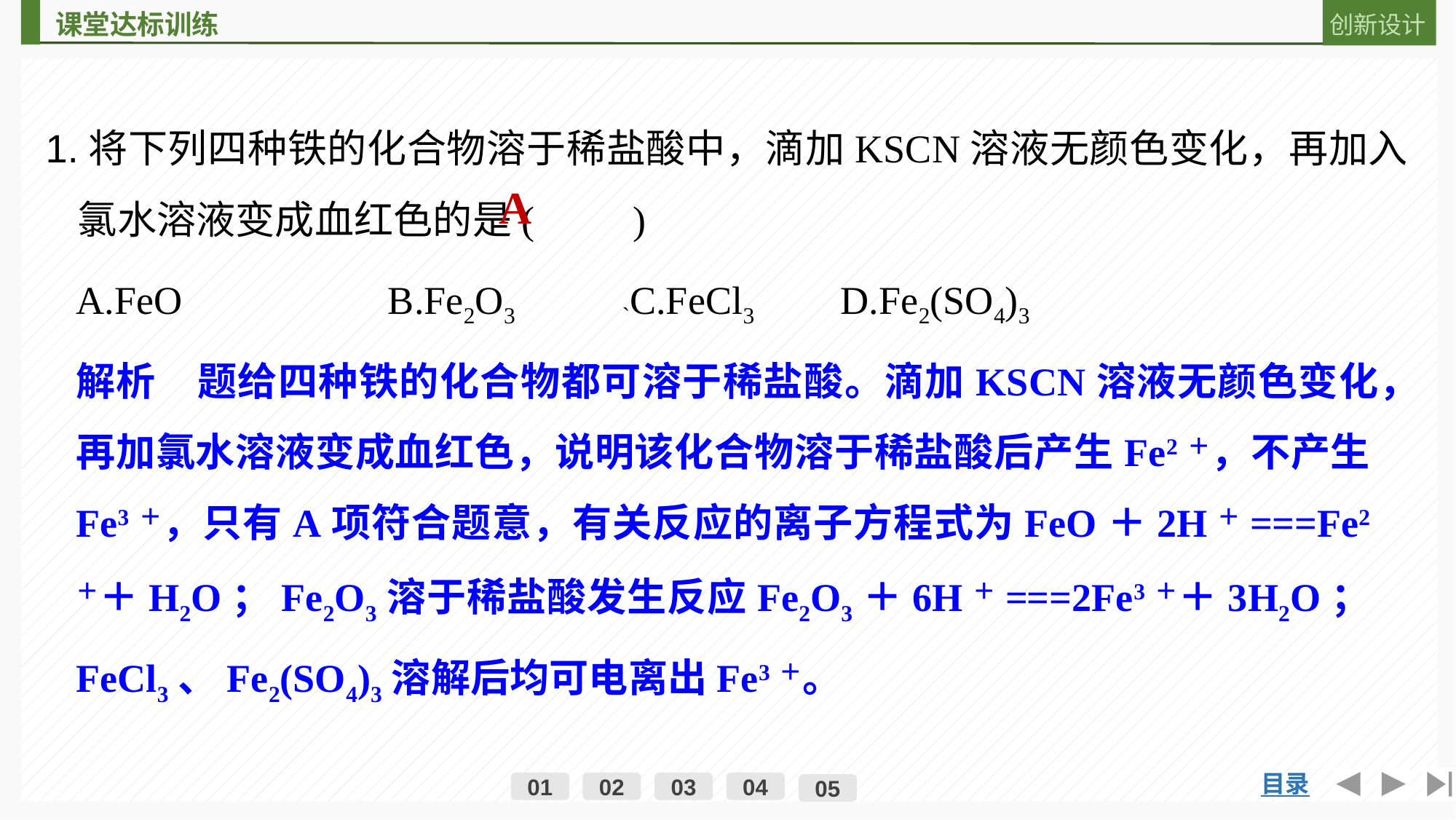

1.将下列四种铁的化合物溶于稀盐酸中，滴加KSCN溶液无颜色变化，再加入氯水溶液变成血红色的是(　　)
A
A.FeO  	B.Fe2O3	`C.FeCl3  	D.Fe2(SO4)3
解析　题给四种铁的化合物都可溶于稀盐酸。滴加KSCN溶液无颜色变化，再加氯水溶液变成血红色，说明该化合物溶于稀盐酸后产生Fe2＋，不产生Fe3＋，只有A项符合题意，有关反应的离子方程式为FeO＋2H＋===Fe2＋＋H2O；Fe2O3溶于稀盐酸发生反应Fe2O3＋6H＋===2Fe3＋＋3H2O；FeCl3、Fe2(SO4)3溶解后均可电离出Fe3＋。